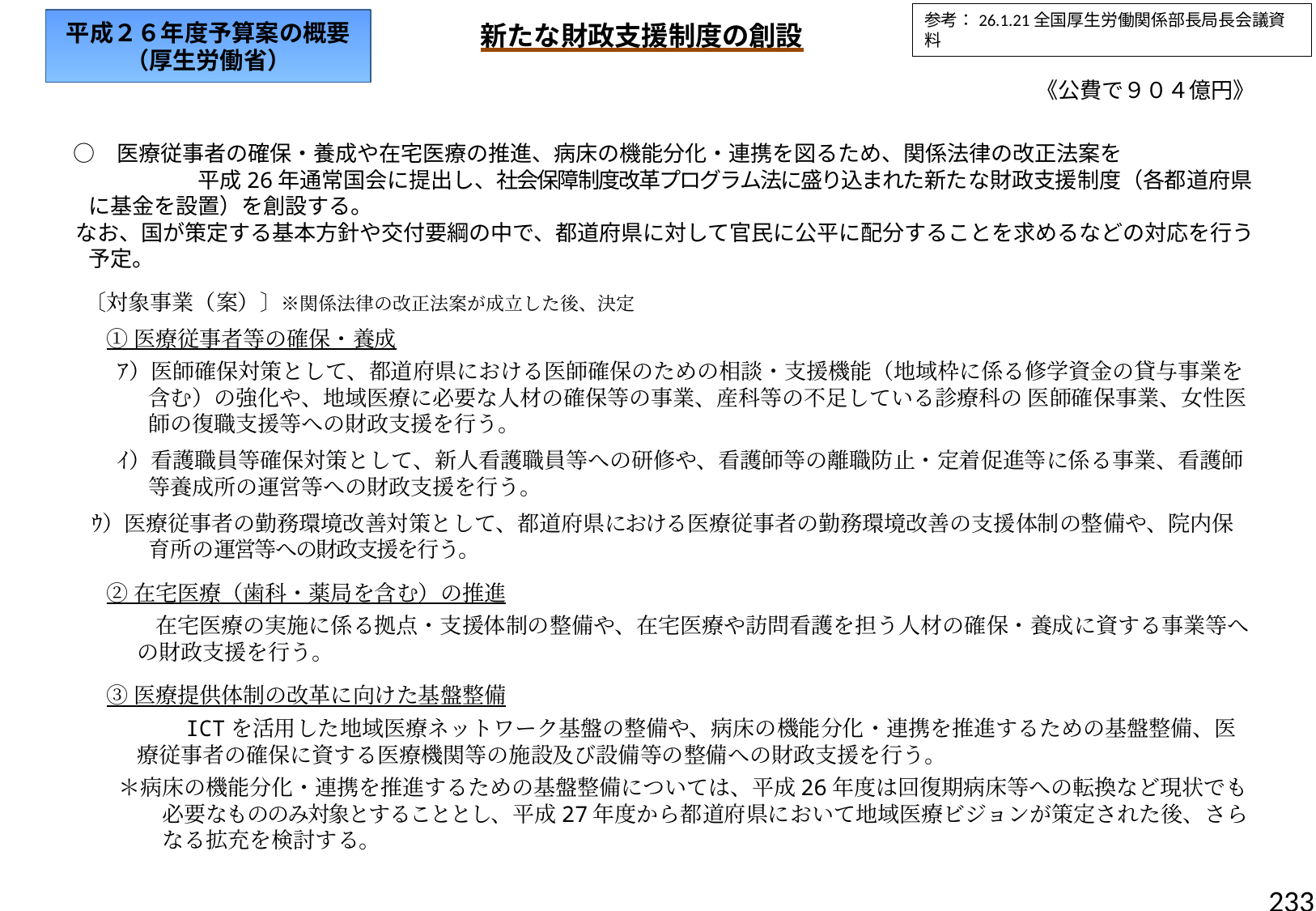

参考：26.1.21全国厚生労働関係部長局長会議資料
新たな財政支援制度の創設
 《公費で９０４億円》

 　○　医療従事者の確保・養成や在宅医療の推進、病床の機能分化・連携を図るため、関係法律の改正法案を  　　　　　　　　　　平成26年通常国会に提出し、社会保障制度改革プログラム法に盛り込まれた新たな財政支援制度（各都道府県に基金を設置）を創設する。
      なお、国が策定する基本方針や交付要綱の中で、都道府県に対して官民に公平に配分することを求めるなどの対応を行う予定。
　　〔対象事業（案）〕※関係法律の改正法案が成立した後、決定
　　　① 医療従事者等の確保・養成
　　　  ｱ）医師確保対策として、都道府県における医師確保のための相談・支援機能（地域枠に係る修学資金の貸与事業を含む）の強化や、地域医療に必要な人材の確保等の事業、産科等の不足している診療科の 医師確保事業、女性医師の復職支援等への財政支援を行う。
　　　  ｲ）看護職員等確保対策として、新人看護職員等への研修や、看護師等の離職防止・定着促進等に係る事業、看護師等養成所の運営等への財政支援を行う。
        ｳ）医療従事者の勤務環境改善対策として、都道府県における医療従事者の勤務環境改善の支援体制の整備や、院内保育所の運営等への財政支援を行う。
　　　② 在宅医療（歯科・薬局を含む）の推進
　　　　　 在宅医療の実施に係る拠点・支援体制の整備や、在宅医療や訪問看護を担う人材の確保・養成に資する事業等への財政支援を行う。
　　　③ 医療提供体制の改革に向けた基盤整備
           ICTを活用した地域医療ネットワーク基盤の整備や、病床の機能分化・連携を推進するための基盤整備、医療従事者の確保に資する医療機関等の施設及び設備等の整備への財政支援を行う。
    　　 ＊病床の機能分化・連携を推進するための基盤整備については、平成26年度は回復期病床等への転換など現状でも必要なもののみ対象とすることとし、平成27年度から都道府県において地域医療ビジョンが策定された後、さらなる拡充を検討する。
平成２６年度予算案の概要
（厚生労働省）
233